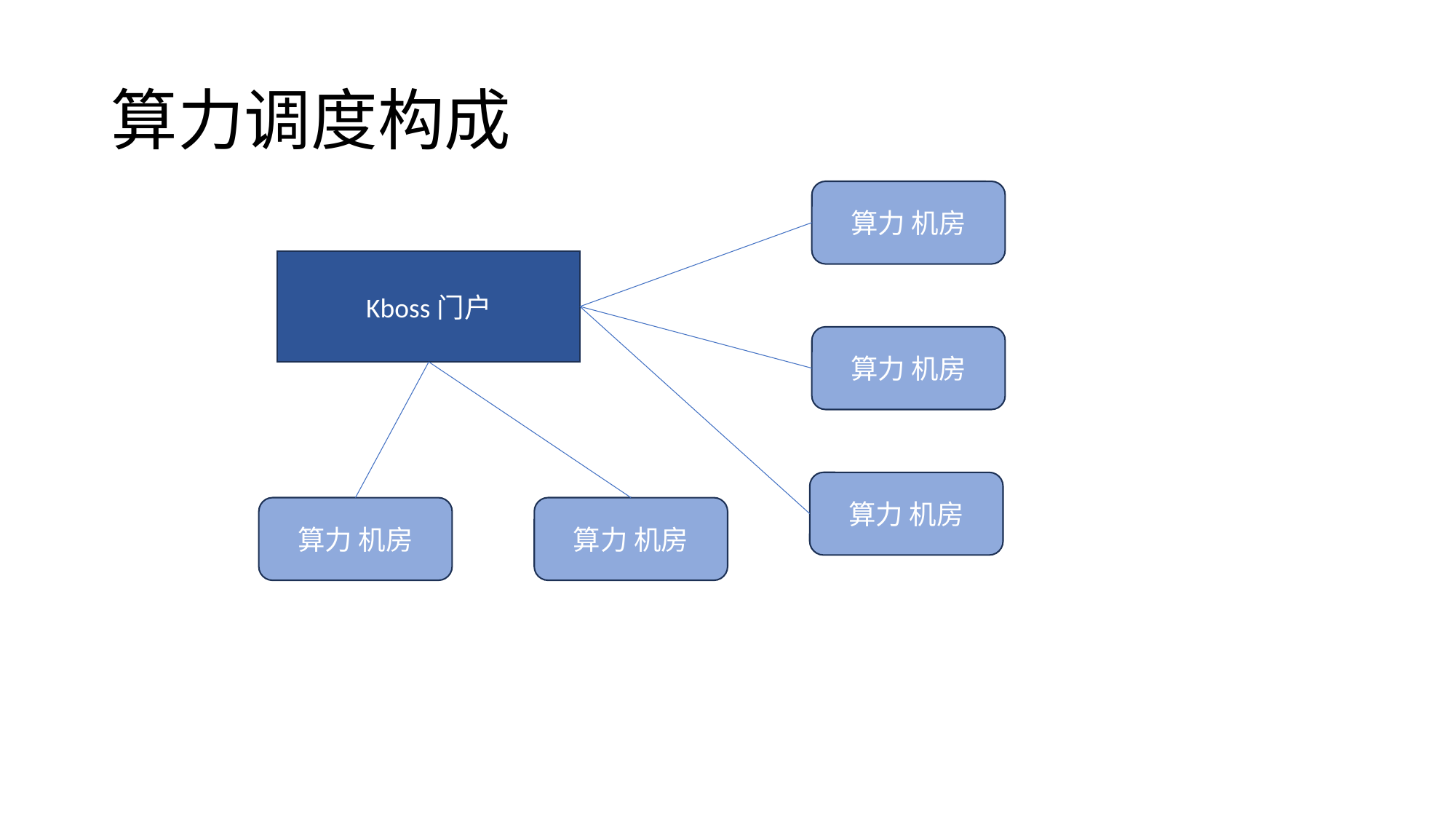

# 算力调度构成
算力 机房
Kboss门户
算力 机房
算力 机房
算力 机房
算力 机房